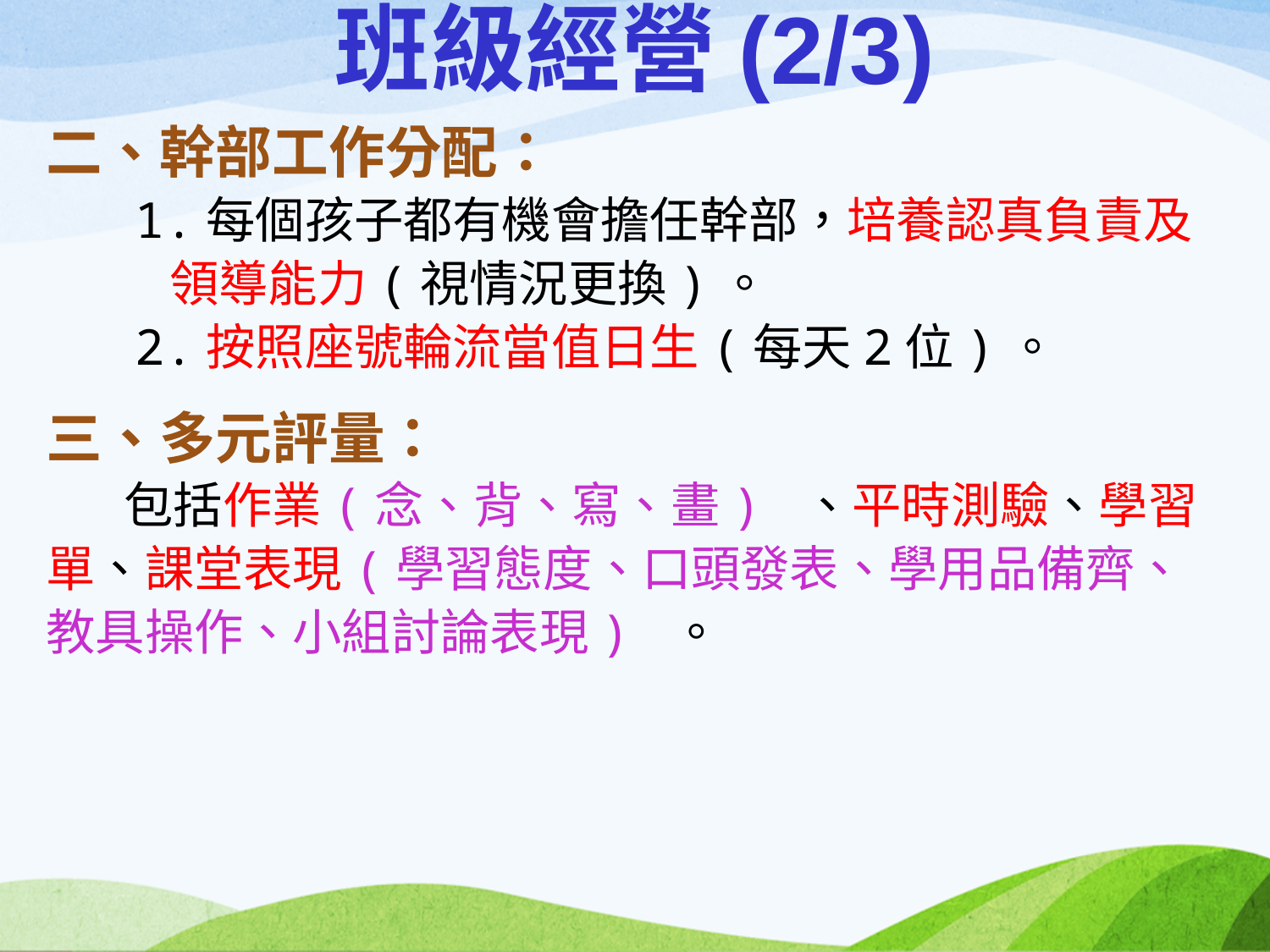

# 班級經營(2/3)
二、幹部工作分配：
   1.每個孩子都有機會擔任幹部，培養認真負責及領導能力(視情況更換)。
   2.按照座號輪流當值日生(每天2位)。
三、多元評量：
      包括作業(念、背、寫、畫) 、平時測驗、學習單、課堂表現(學習態度、口頭發表、學用品備齊、教具操作、小組討論表現) 。